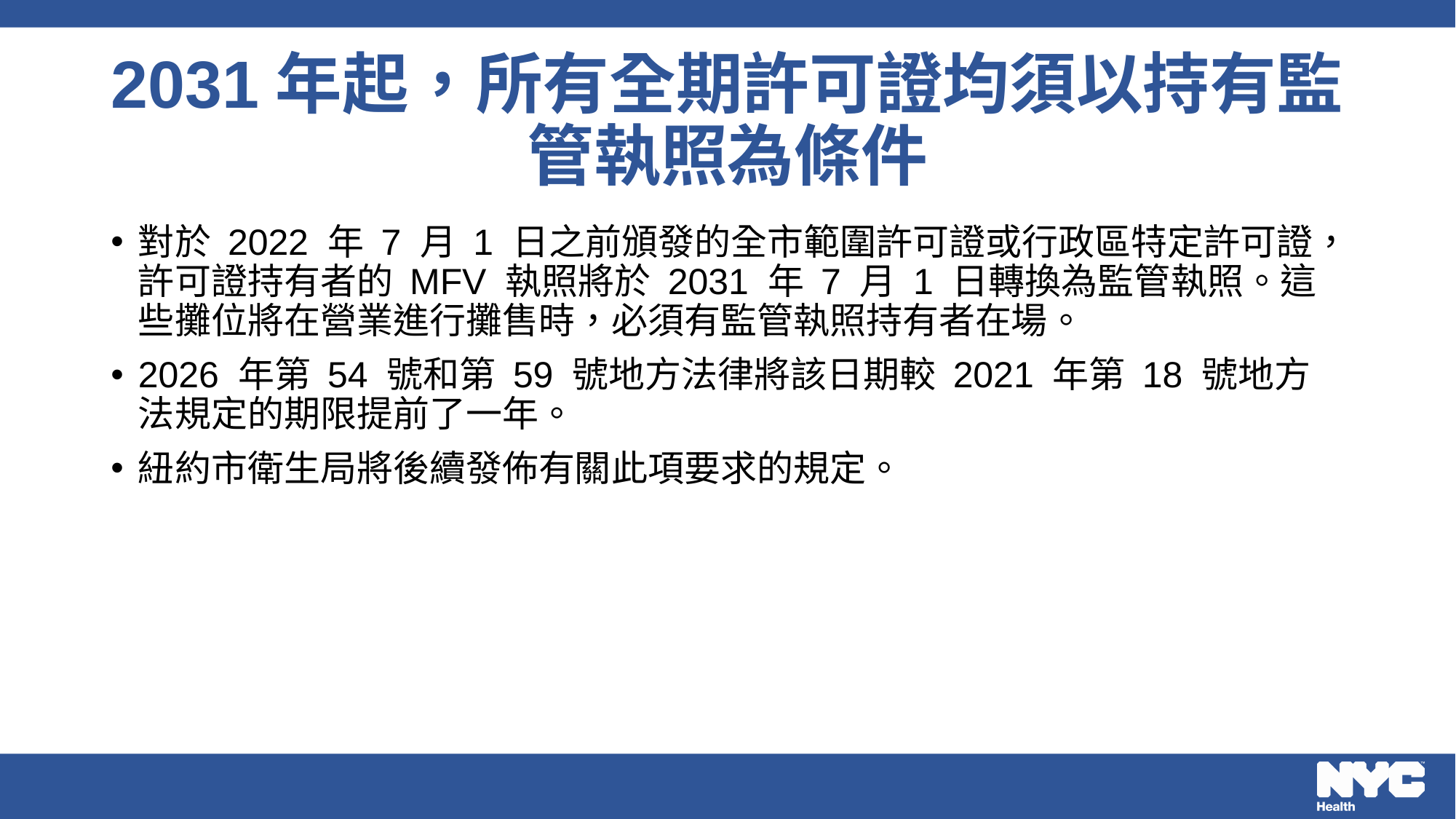

# 2031年起，所有全期許可證均須以持有監管執照為條件
對於 2022 年 7 月 1 日之前頒發的全市範圍許可證或行政區特定許可證，許可證持有者的 MFV 執照將於 2031 年 7 月 1 日轉換為監管執照。這些攤位將在營業進行攤售時，必須有監管執照持有者在場。
2026 年第 54 號和第 59 號地方法律將該日期較 2021 年第 18 號地方法規定的期限提前了一年。
紐約市衛生局將後續發佈有關此項要求的規定。